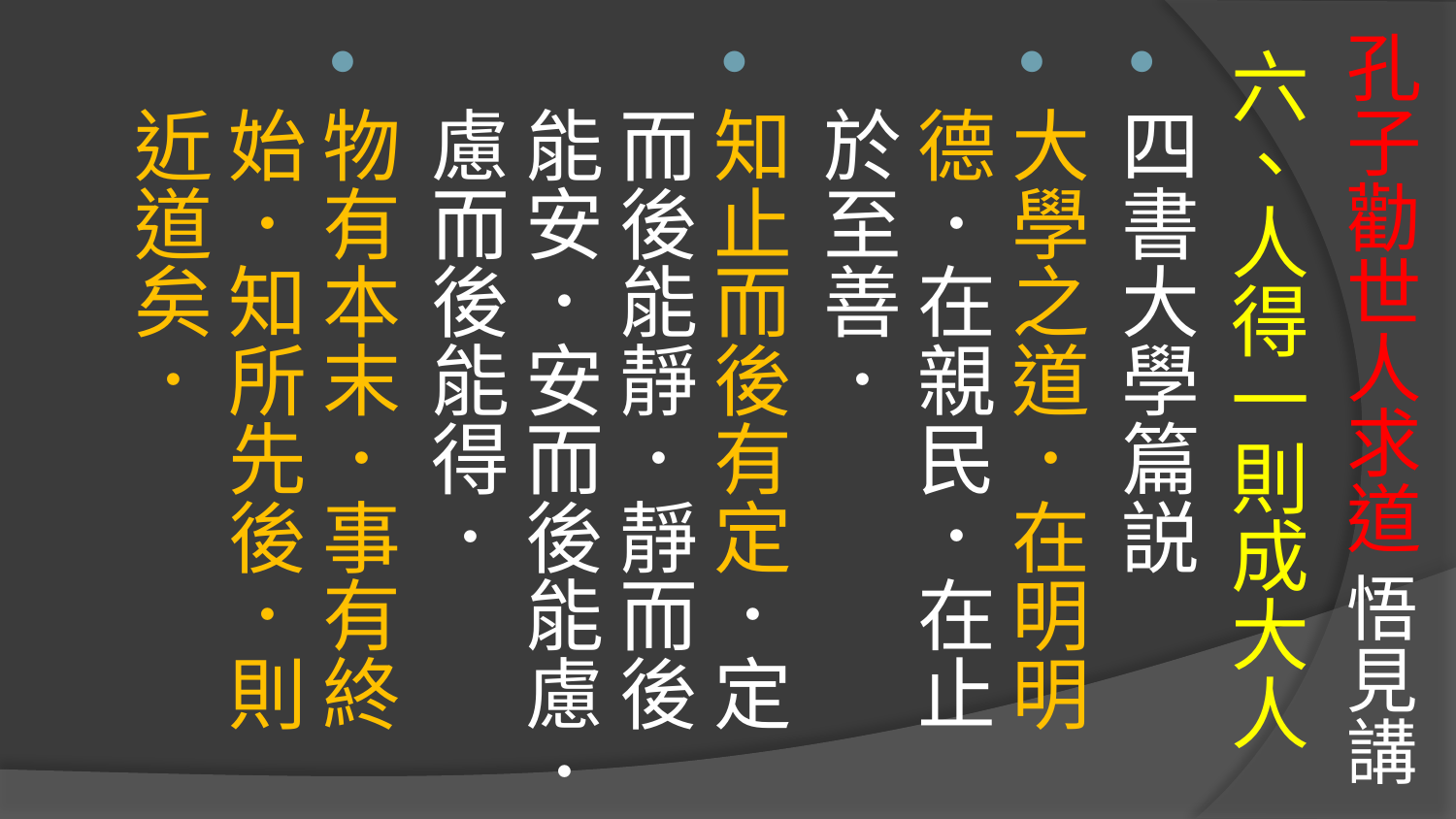

# 孔子勸世人求道 悟見講
六、人得一則成大人
四書大學篇説
大學之道．在明明德．在親民．在止於至善．
知止而後有定．定而後能靜．靜而後能安．安而後能慮．慮而後能得．
物有本末．事有終始．知所先後．則近道矣．